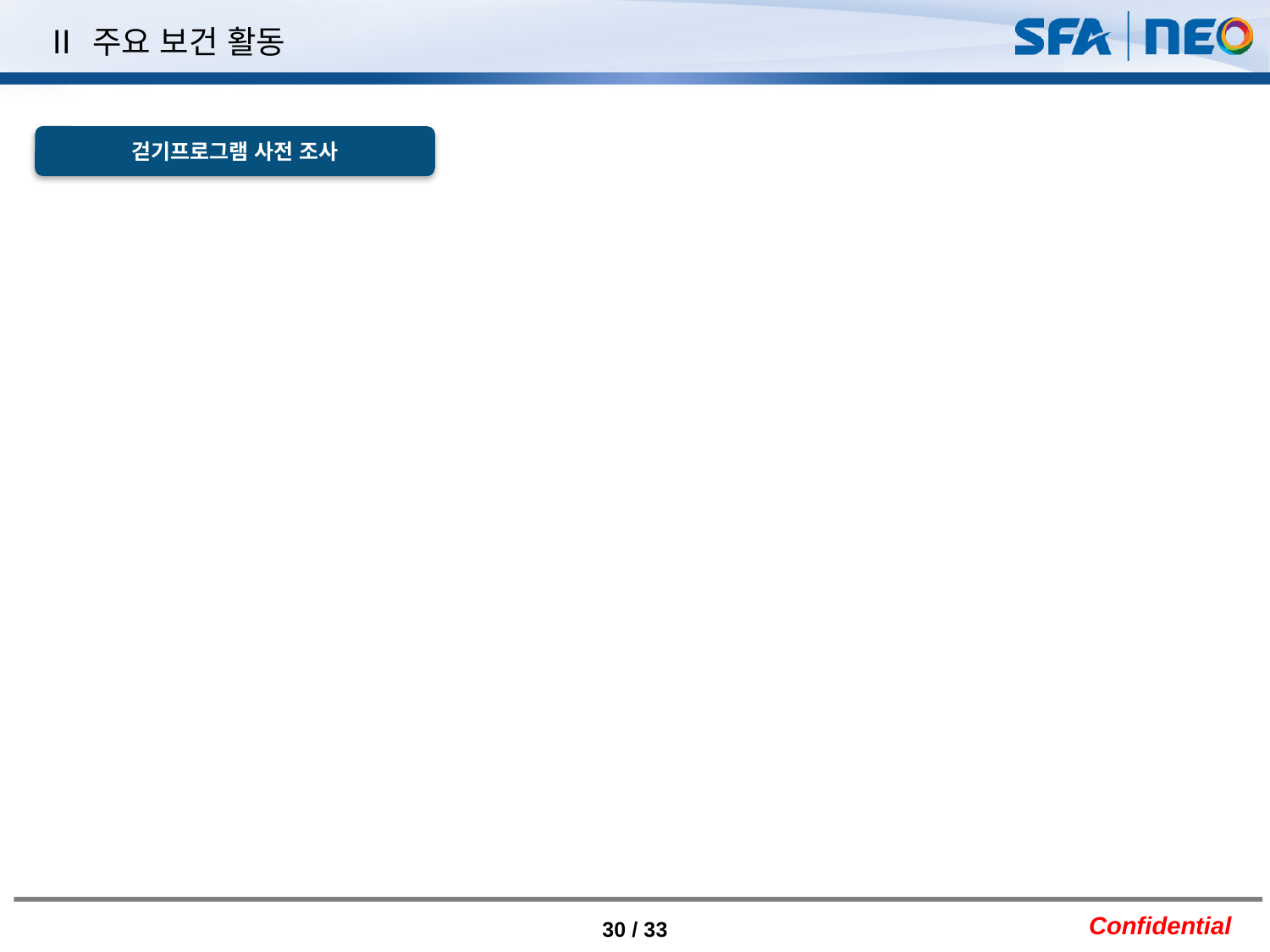

Ⅱ 주요 보건 활동
걷기프로그램 사전 조사